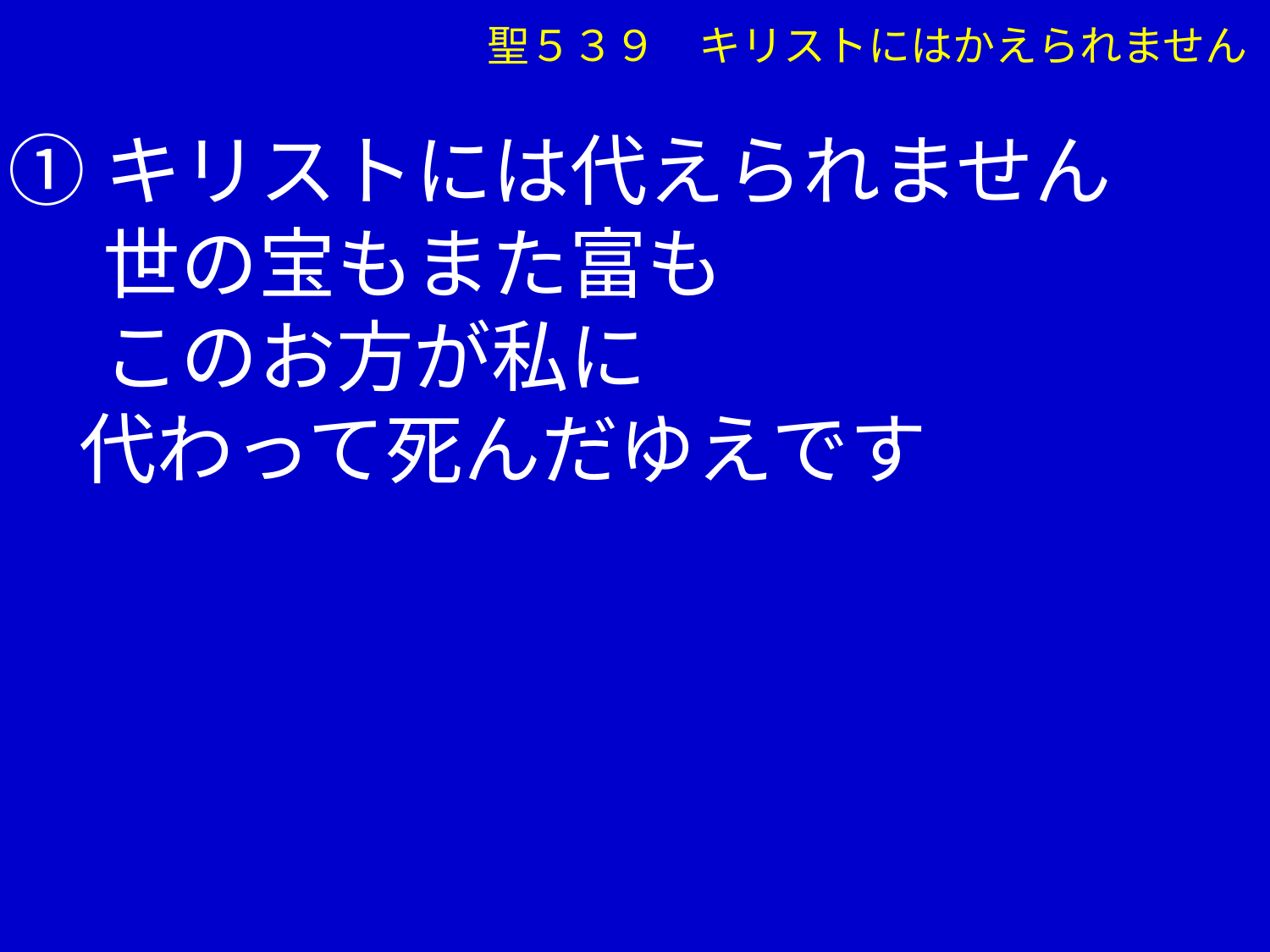

聖５３９　キリストにはかえられません
①キリストには代えられません
　 世の宝もまた富も
　 このお方が私に
   代わって死んだゆえです